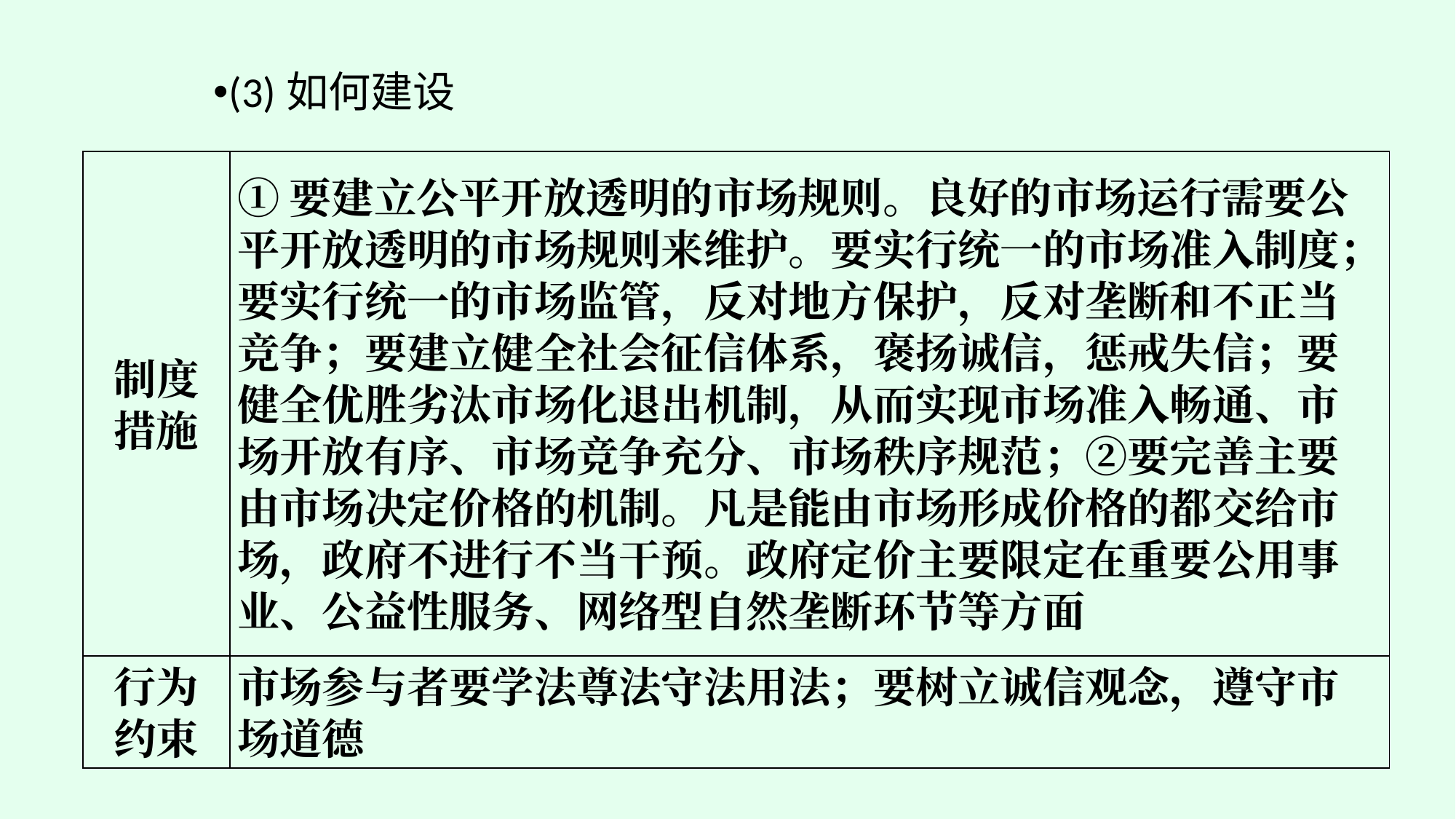

(3)如何建设

| 制度 措施 | ①要建立公平开放透明的市场规则。良好的市场运行需要公平开放透明的市场规则来维护。要实行统一的市场准入制度；要实行统一的市场监管，反对地方保护，反对垄断和不正当竞争；要建立健全社会征信体系，褒扬诚信，惩戒失信；要健全优胜劣汰市场化退出机制，从而实现市场准入畅通、市场开放有序、市场竞争充分、市场秩序规范；②要完善主要由市场决定价格的机制。凡是能由市场形成价格的都交给市场，政府不进行不当干预。政府定价主要限定在重要公用事业、公益性服务、网络型自然垄断环节等方面 |
| --- | --- |
| 行为 约束 | 市场参与者要学法尊法守法用法；要树立诚信观念，遵守市场道德 |